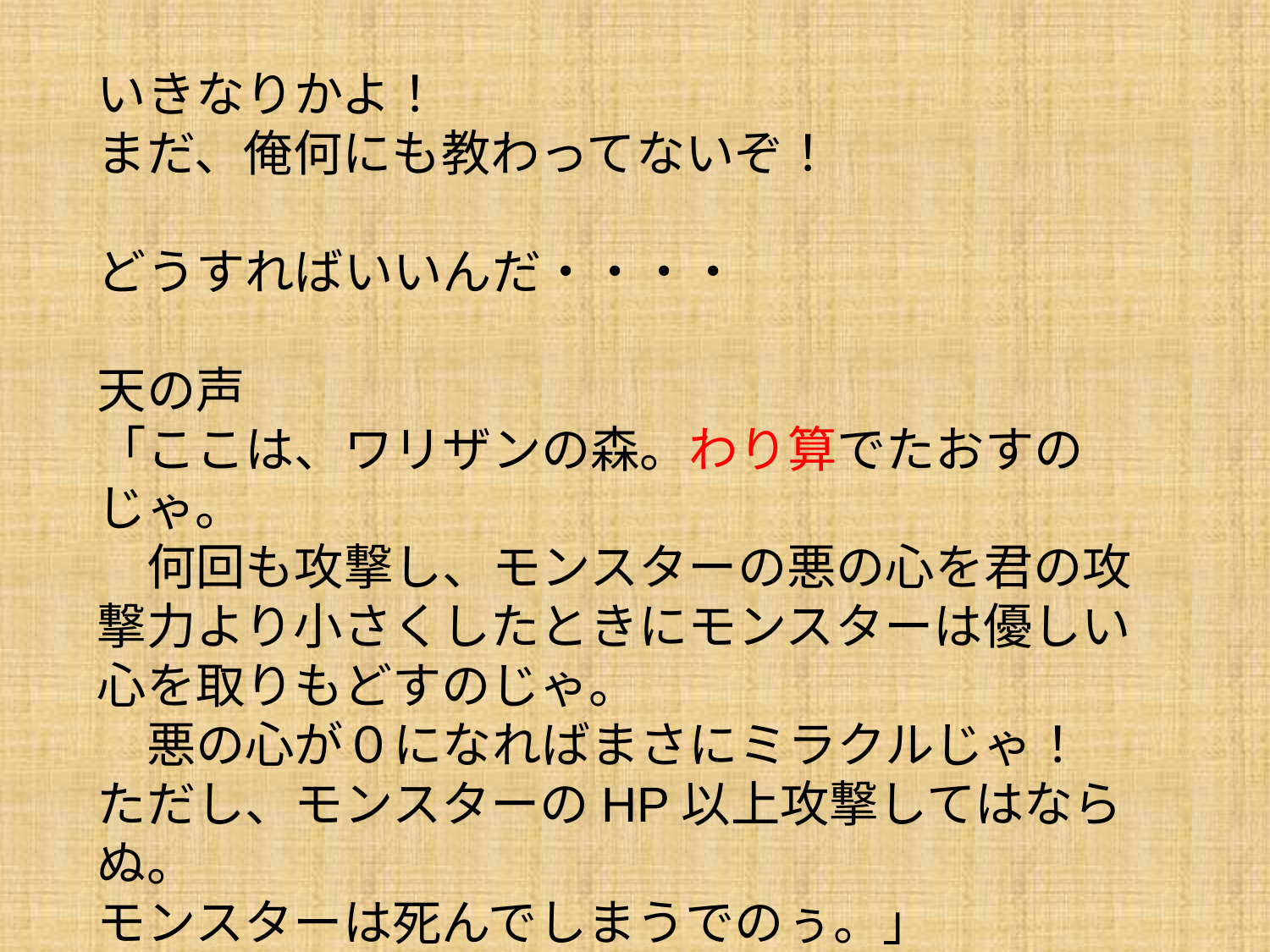

いきなりかよ！
まだ、俺何にも教わってないぞ！

どうすればいいんだ・・・・

天の声
「ここは、ワリザンの森。わり算でたおすのじゃ。
　何回も攻撃し、モンスターの悪の心を君の攻撃力より小さくしたときにモンスターは優しい心を取りもどすのじゃ。
　悪の心が０になればまさにミラクルじゃ！
ただし、モンスターのHP以上攻撃してはならぬ。
モンスターは死んでしまうでのぅ。」